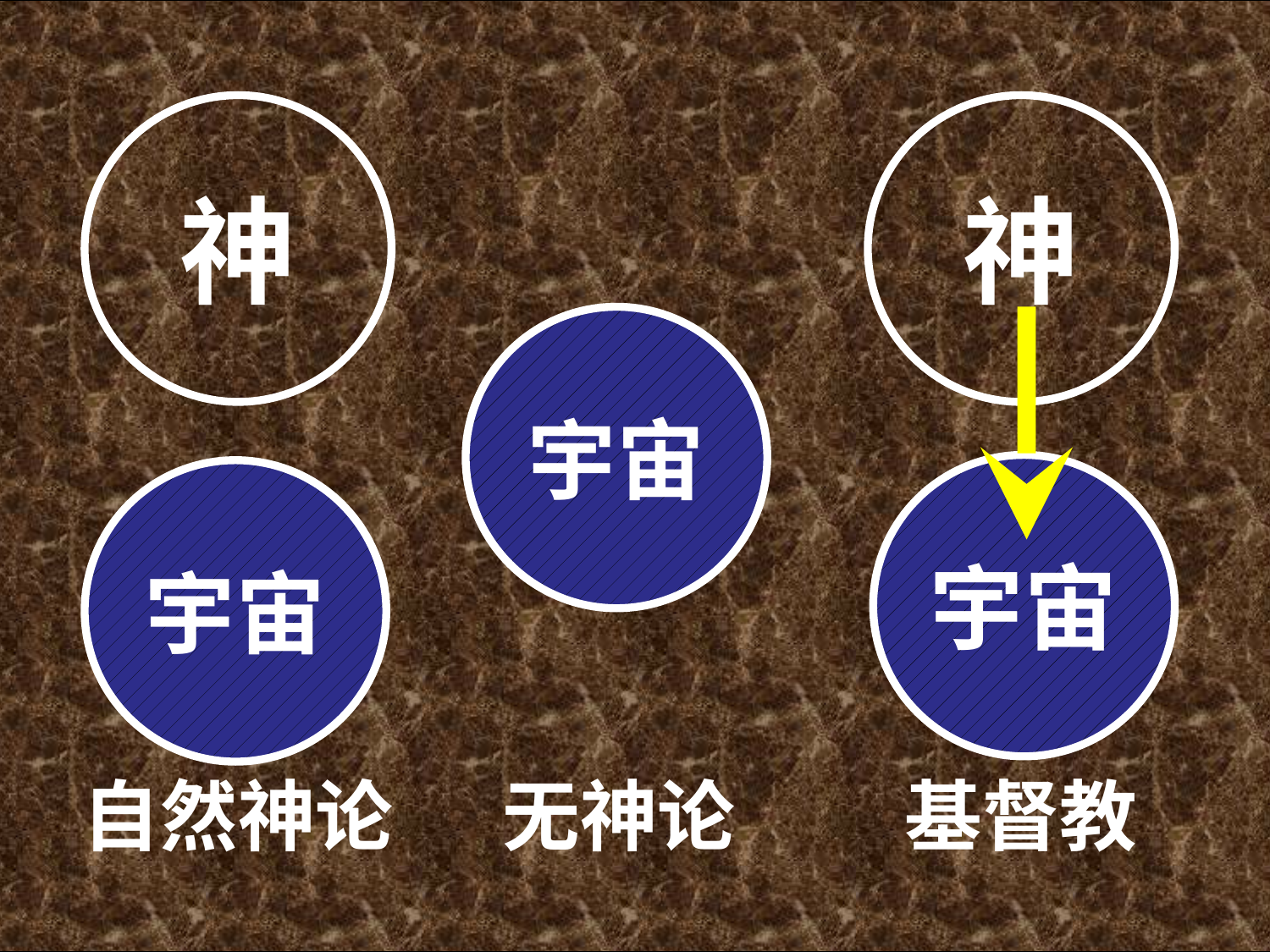

Deism & Atheism

神
神
宇宙

宇宙
宇宙
自然神论
无神论
基督教